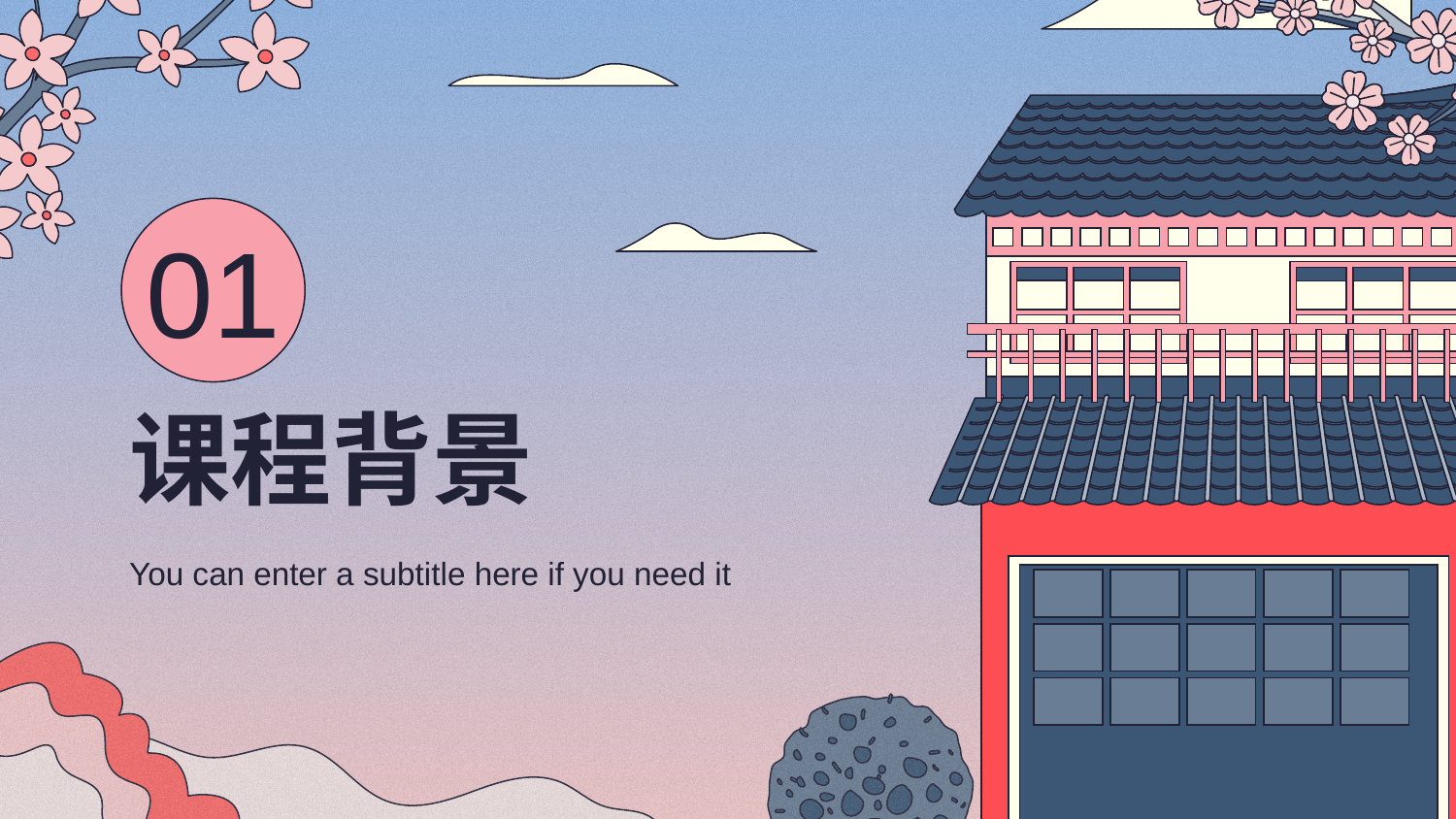

01

# 课程背景
You can enter a subtitle here if you need it